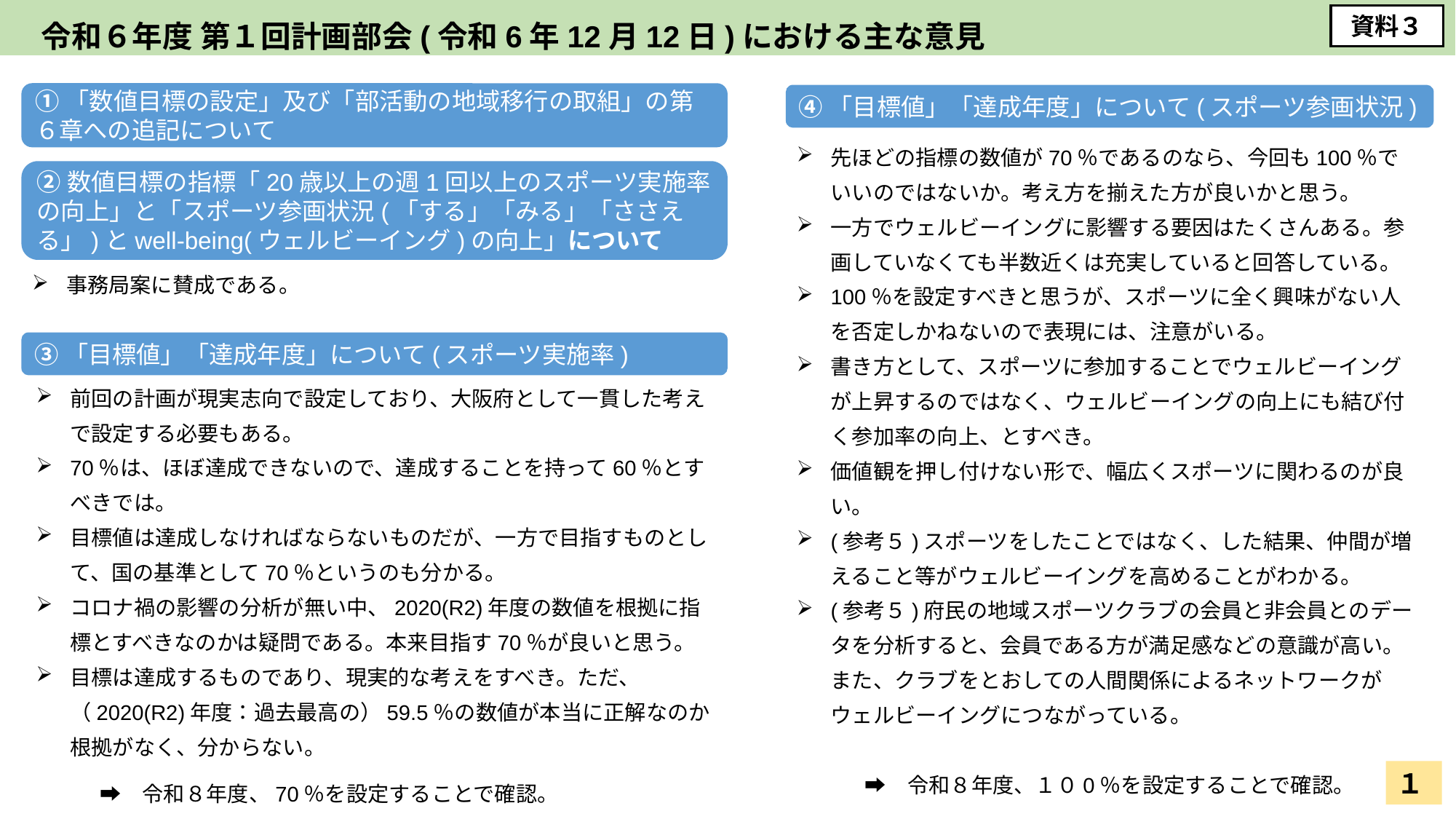

# 令和６年度 第１回計画部会(令和6年12月12日)における主な意見
資料３
①「数値目標の設定」及び「部活動の地域移行の取組」の第６章への追記について
④「目標値」「達成年度」について(スポーツ参画状況)
先ほどの指標の数値が70％であるのなら、今回も100％でいいのではないか。考え方を揃えた方が良いかと思う。
一方でウェルビーイングに影響する要因はたくさんある。参画していなくても半数近くは充実していると回答している。
100％を設定すべきと思うが、スポーツに全く興味がない人を否定しかねないので表現には、注意がいる。
書き方として、スポーツに参加することでウェルビーイングが上昇するのではなく、ウェルビーイングの向上にも結び付く参加率の向上、とすべき。
価値観を押し付けない形で、幅広くスポーツに関わるのが良い。
(参考５)スポーツをしたことではなく、した結果、仲間が増えること等がウェルビーイングを高めることがわかる。
(参考５)府民の地域スポーツクラブの会員と非会員とのデータを分析すると、会員である方が満足感などの意識が高い。また、クラブをとおしての人間関係によるネットワークがウェルビーイングにつながっている。

　　　 ➡　令和８年度、１０0％を設定することで確認。
②数値目標の指標「20歳以上の週1回以上のスポーツ実施率の向上」と「スポーツ参画状況(「する」「みる」「ささえる」)とwell-being(ウェルビーイング)の向上」について
事務局案に賛成である。
③「目標値」「達成年度」について(スポーツ実施率)
前回の計画が現実志向で設定しており、大阪府として一貫した考えで設定する必要もある。
70％は、ほぼ達成できないので、達成することを持って60％とすべきでは。
目標値は達成しなければならないものだが、一方で目指すものとして、国の基準として70％というのも分かる。
コロナ禍の影響の分析が無い中、2020(R2)年度の数値を根拠に指標とすべきなのかは疑問である。本来目指す70％が良いと思う。
目標は達成するものであり、現実的な考えをすべき。ただ、（2020(R2)年度：過去最高の）59.5％の数値が本当に正解なのか根拠がなく、分からない。

　　　➡　令和８年度、70％を設定することで確認。
１